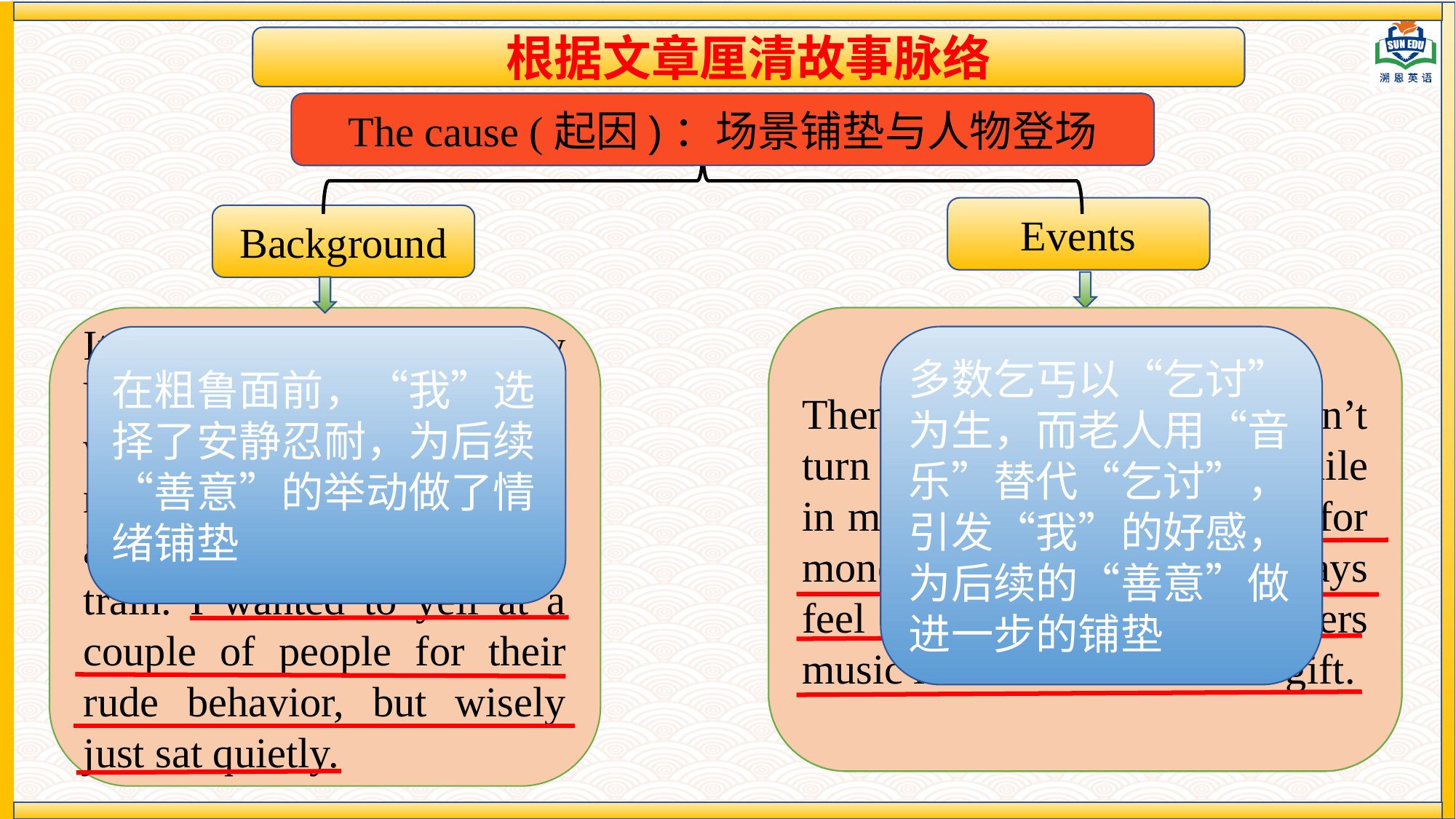

根据文章厘清故事脉络
The cause (起因)：场景铺垫与人物登场
Events
Background

It was a hot day in New York City. I had brunch with a friend and picked up my new glasses. All done and headed back on the train. I wanted to yell at a couple of people for their rude behavior, but wisely just sat quietly.
An old black gentleman entered the far end of the train car. In worn but neat clothes, he tipped his faded cap and greeted everyone with a warm “Good afternoon, folks.” Most ignored him, with cold blank faces.
Then, he started to sing. I didn’t turn my head, but I felt a smile in my soul. Many people ask for money on the train, but I always feel happy when someone offers music instead. It feels like a gift.
“warm”与“cold”的反差，成为故事的核心起点
多数乞丐以“乞讨”为生，而老人用“音乐”替代“乞讨”，引发“我”的好感，为后续的“善意”做进一步的铺垫
在粗鲁面前，“我”选择了安静忍耐，为后续“善意”的举动做了情绪铺垫